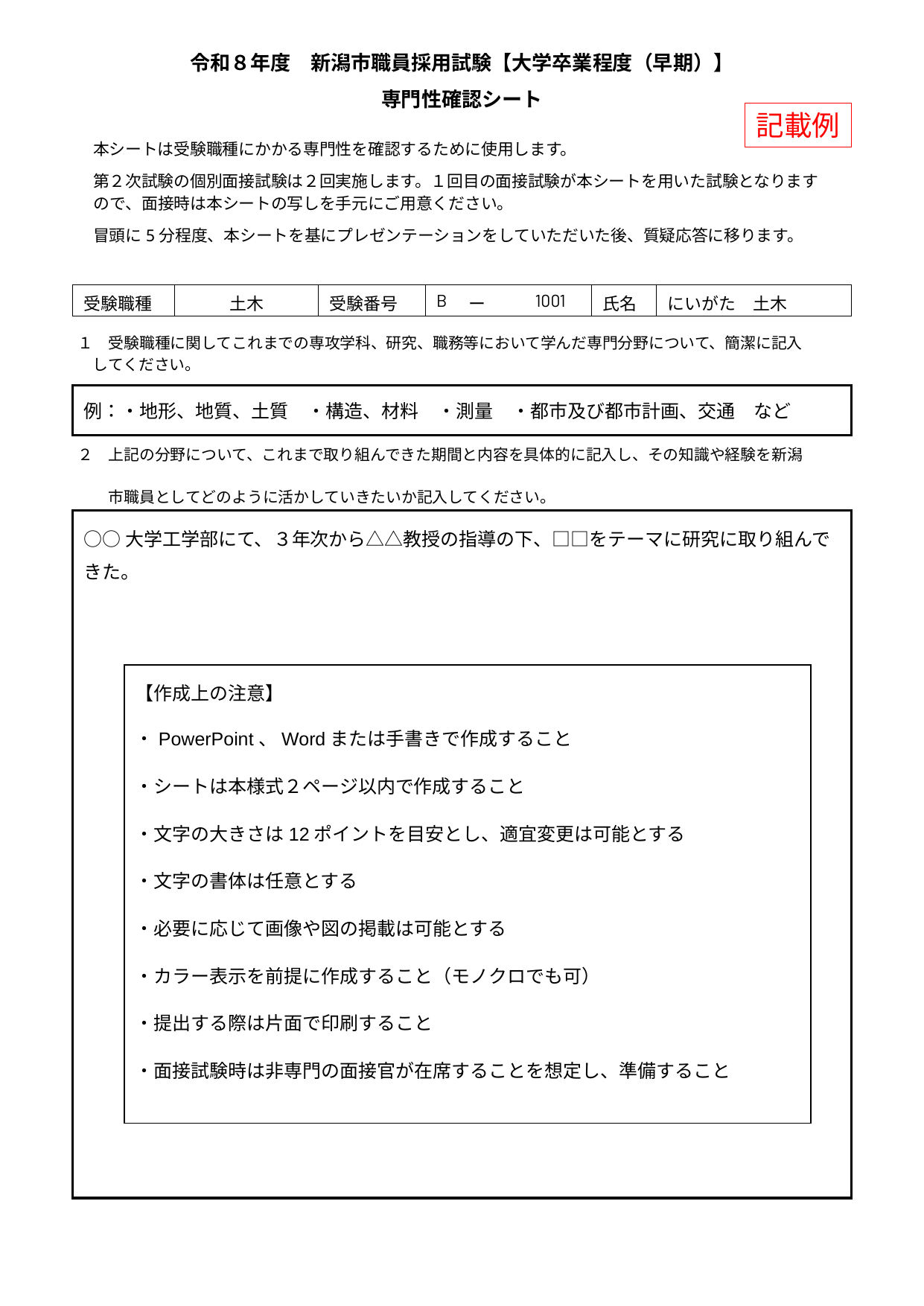

令和８年度　新潟市職員採用試験【大学卒業程度（早期）】
専門性確認シート
記載例

　本シートは受験職種にかかる専門性を確認するために使用します。
　第２次試験の個別面接試験は２回実施します。１回目の面接試験が本シートを用いた試験となります
　ので、面接時は本シートの写しを手元にご用意ください。
　冒頭に5分程度、本シートを基にプレゼンテーションをしていただいた後、質疑応答に移ります。

| 受験職種 | 土木 | 受験番号 | B | ー | 1001 | 氏名 | にいがた　土木 |
| --- | --- | --- | --- | --- | --- | --- | --- |
１　受験職種に関してこれまでの専攻学科、研究、職務等において学んだ専門分野について、簡潔に記入
　してください。
例：・地形、地質、土質　・構造、材料　・測量　・都市及び都市計画、交通　など

２　上記の分野について、これまで取り組んできた期間と内容を具体的に記入し、その知識や経験を新潟
　　市職員としてどのように活かしていきたいか記入してください。
○○大学工学部にて、３年次から△△教授の指導の下、□□をテーマに研究に取り組んできた。
【作成上の注意】
・PowerPoint、Wordまたは手書きで作成すること
・シートは本様式２ページ以内で作成すること
・文字の大きさは12ポイントを目安とし、適宜変更は可能とする
・文字の書体は任意とする
・必要に応じて画像や図の掲載は可能とする
・カラー表示を前提に作成すること（モノクロでも可）
・提出する際は片面で印刷すること
・面接試験時は非専門の面接官が在席することを想定し、準備すること